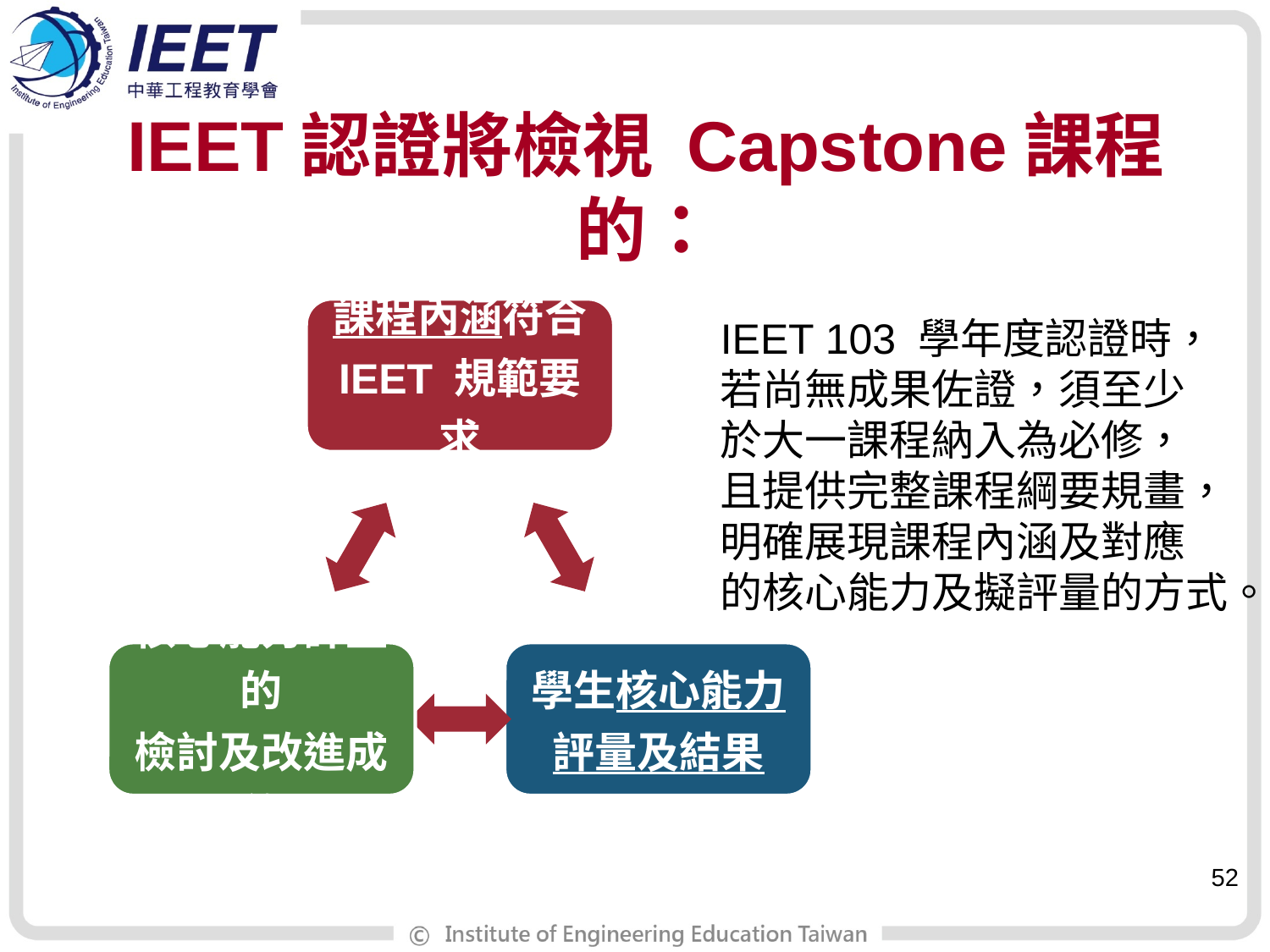

# IEET認證將檢視 Capstone課程的：
課程內涵符合
IEET 規範要求
學生核心能力
評量及結果
核心能力評量的
檢討及改進成效
IEET 103 學年度認證時，
若尚無成果佐證，須至少
於大一課程納入為必修，
且提供完整課程綱要規畫，
明確展現課程內涵及對應
的核心能力及擬評量的方式。
52